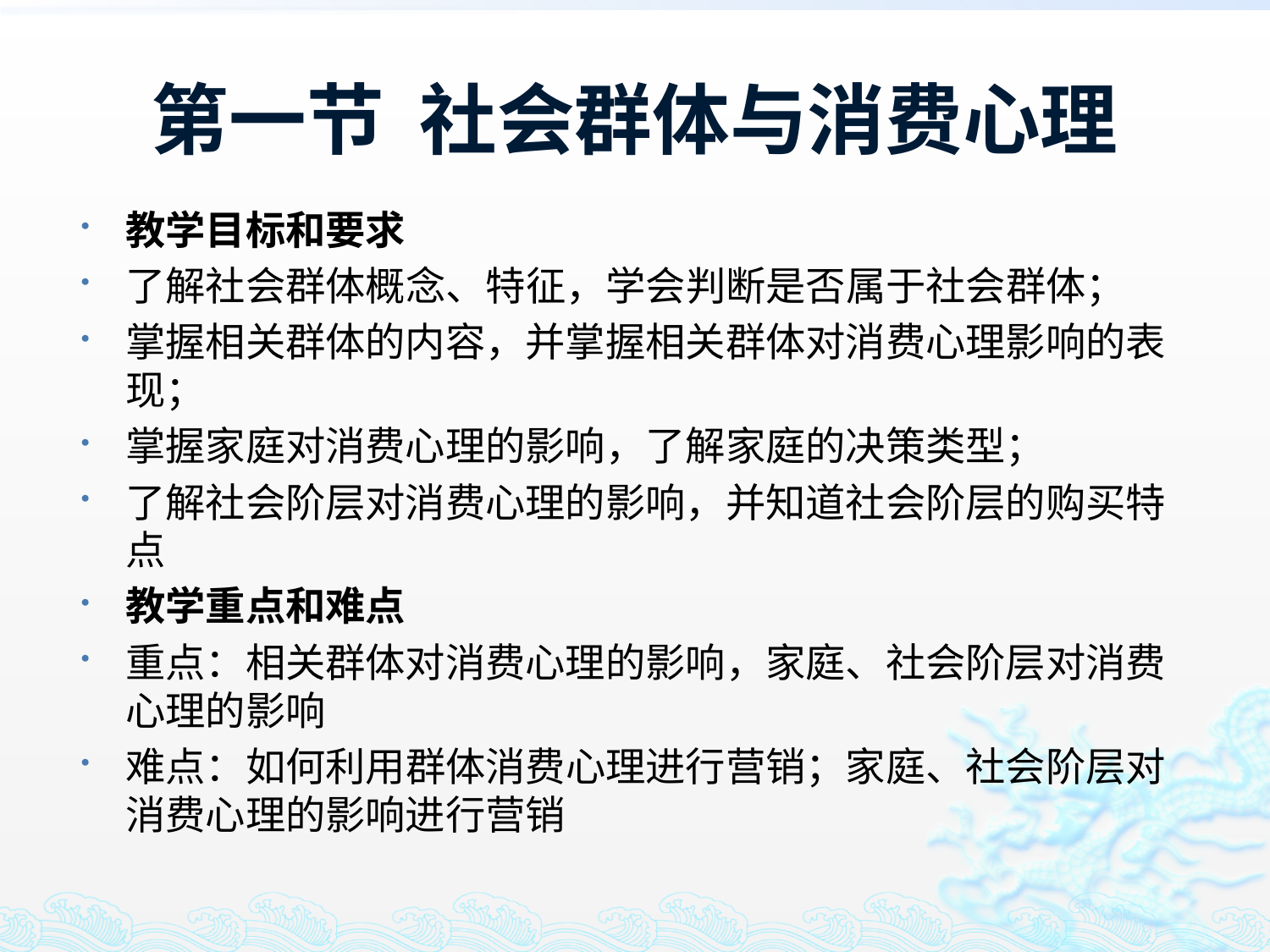

# 第一节  社会群体与消费心理
教学目标和要求
了解社会群体概念、特征，学会判断是否属于社会群体；
掌握相关群体的内容，并掌握相关群体对消费心理影响的表现；
掌握家庭对消费心理的影响，了解家庭的决策类型；
了解社会阶层对消费心理的影响，并知道社会阶层的购买特点
教学重点和难点
重点：相关群体对消费心理的影响，家庭、社会阶层对消费心理的影响
难点：如何利用群体消费心理进行营销；家庭、社会阶层对消费心理的影响进行营销